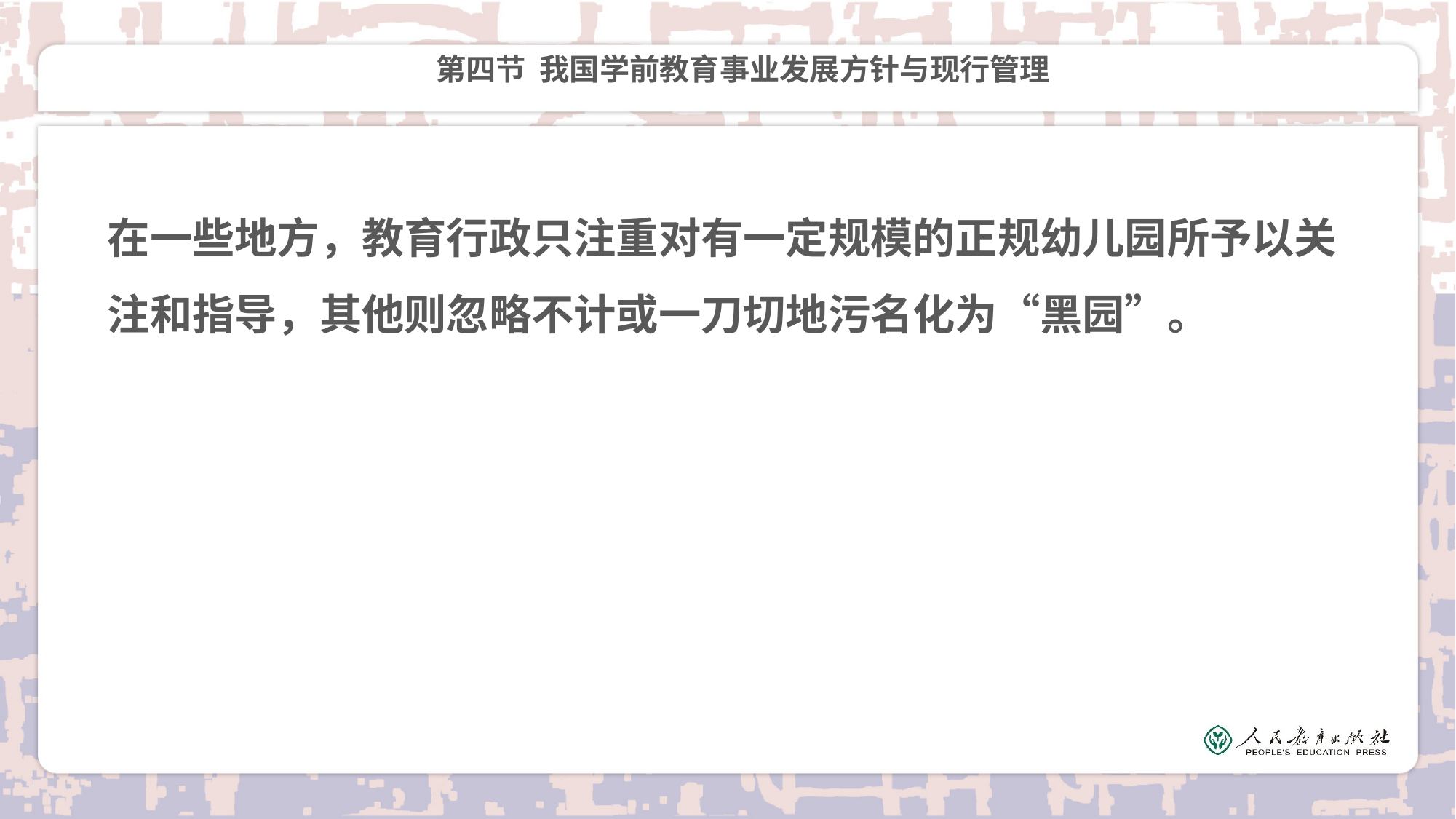

# 第四节  我国学前教育事业发展方针与现行管理
在一些地方，教育行政只注重对有一定规模的正规幼儿园所予以关注和指导，其他则忽略不计或一刀切地污名化为“黑园”。